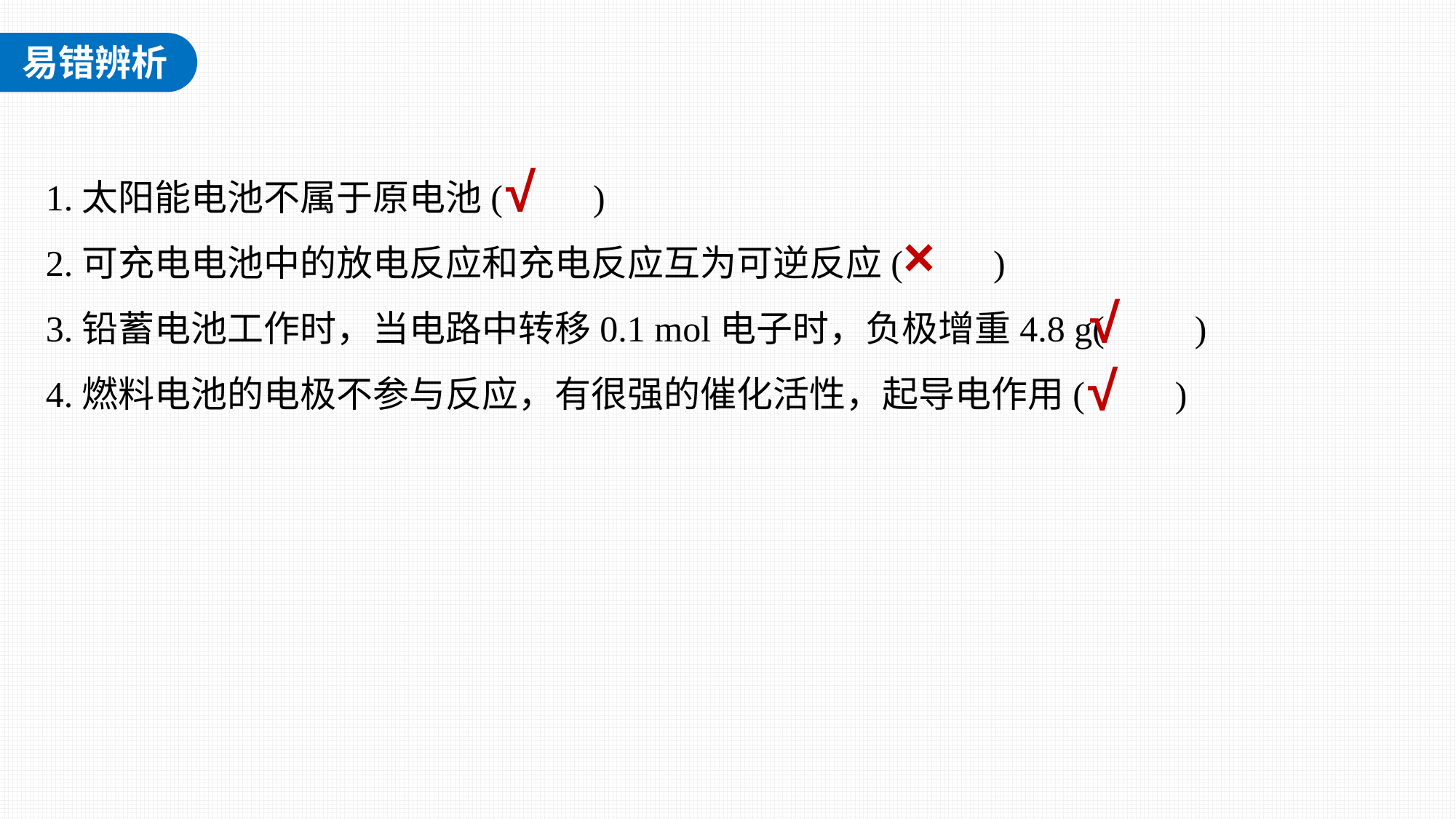

1.太阳能电池不属于原电池(　　)
2.可充电电池中的放电反应和充电反应互为可逆反应(　　)
3.铅蓄电池工作时，当电路中转移0.1 mol电子时，负极增重4.8 g(　　)
4.燃料电池的电极不参与反应，有很强的催化活性，起导电作用(　　)
√
×
√
√